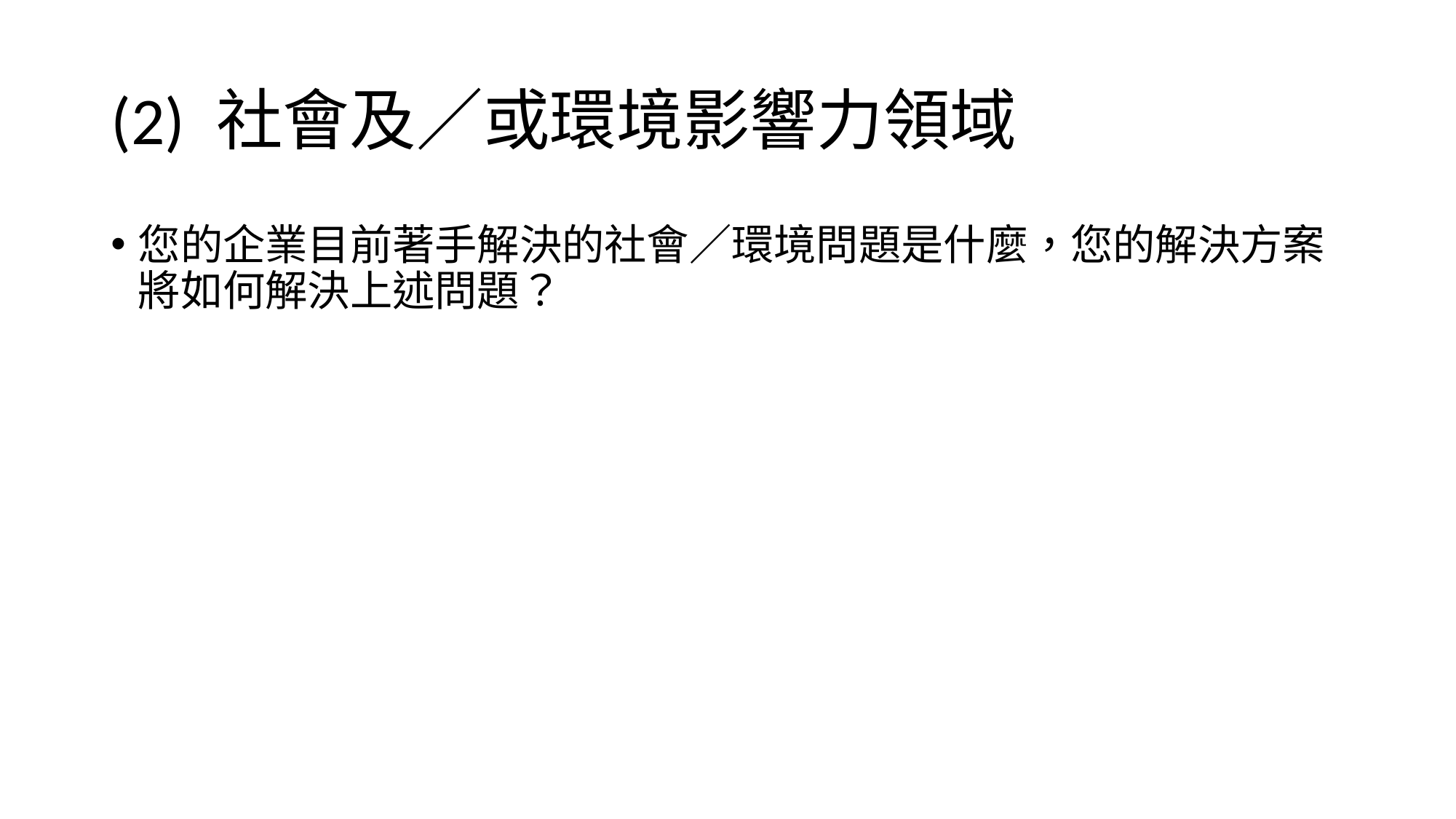

# (2) 社會及／或環境影響力領域
您的企業目前著手解決的社會／環境問題是什麼，您的解決方案將如何解決上述問題？